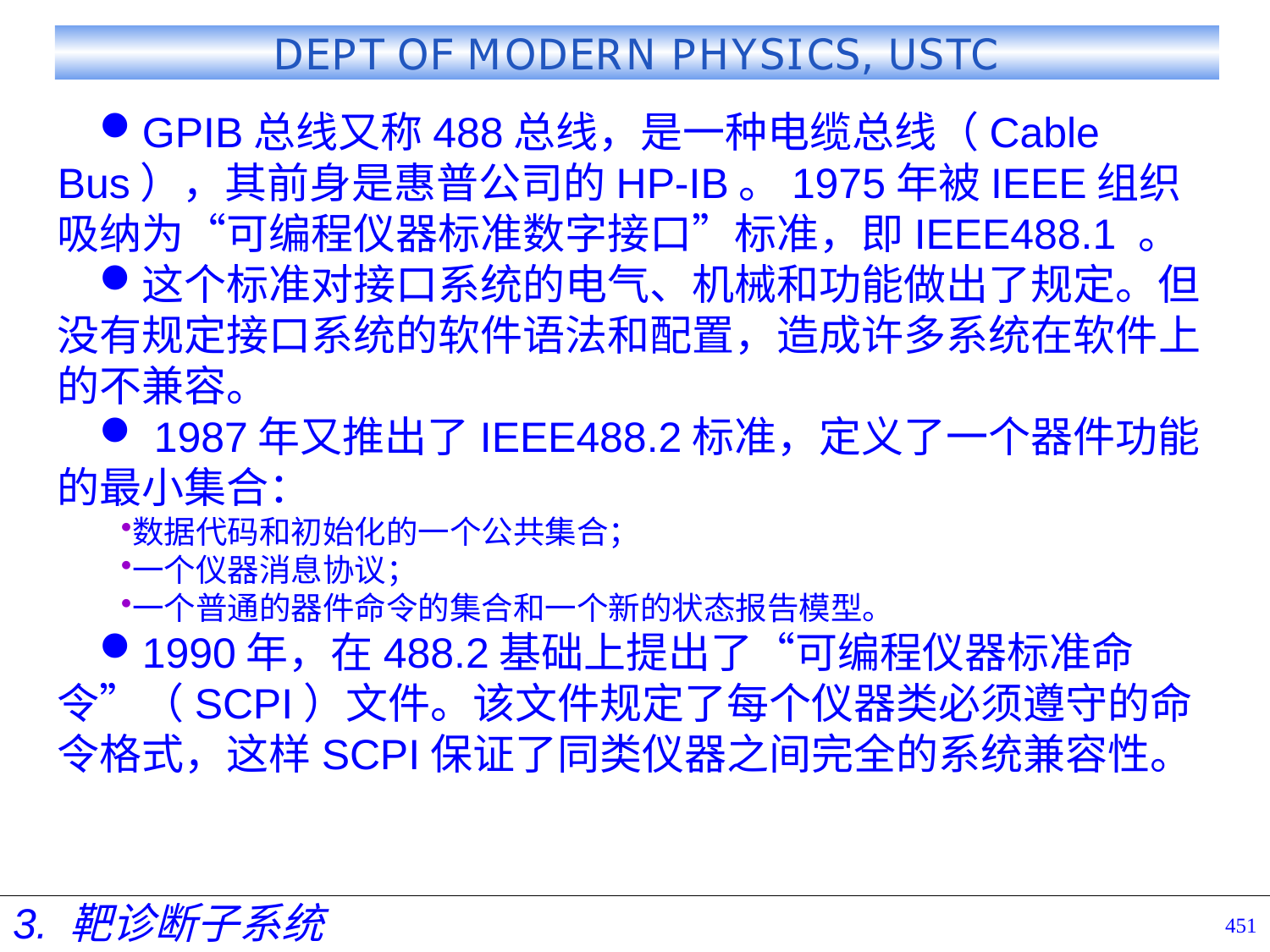

GPIB总线又称488总线，是一种电缆总线（Cable Bus），其前身是惠普公司的HP-IB。1975年被IEEE组织吸纳为“可编程仪器标准数字接口”标准，即IEEE488.1 。
这个标准对接口系统的电气、机械和功能做出了规定。但没有规定接口系统的软件语法和配置，造成许多系统在软件上的不兼容。
 1987年又推出了IEEE488.2标准，定义了一个器件功能的最小集合：
数据代码和初始化的一个公共集合；
一个仪器消息协议；
一个普通的器件命令的集合和一个新的状态报告模型。
1990年，在488.2基础上提出了“可编程仪器标准命令”（SCPI）文件。该文件规定了每个仪器类必须遵守的命令格式，这样SCPI保证了同类仪器之间完全的系统兼容性。
3. 靶诊断子系统
451